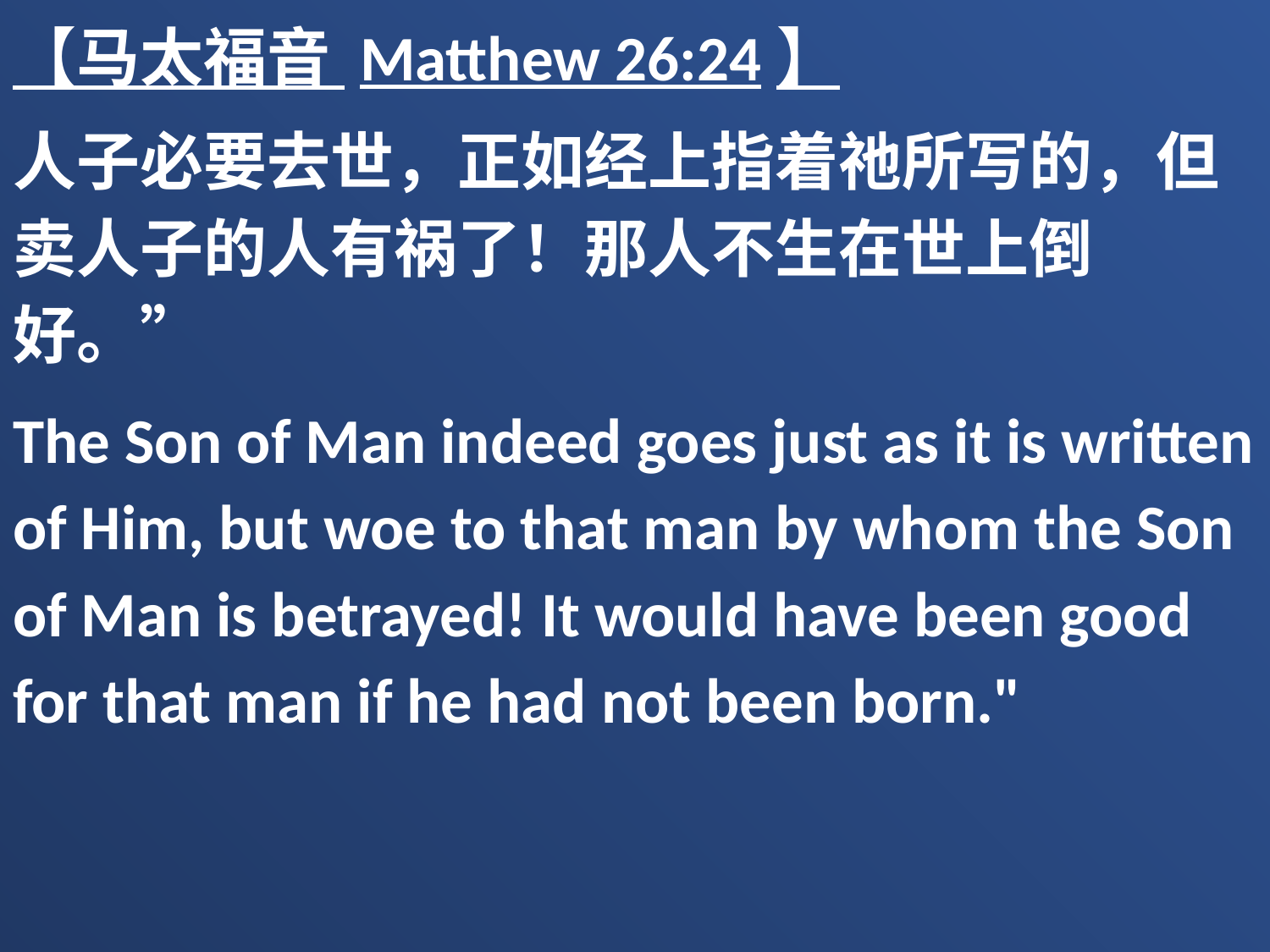

【马太福音 Matthew 26:24】
人子必要去世，正如经上指着祂所写的，但卖人子的人有祸了！那人不生在世上倒好。”
The Son of Man indeed goes just as it is written of Him, but woe to that man by whom the Son of Man is betrayed! It would have been good for that man if he had not been born."